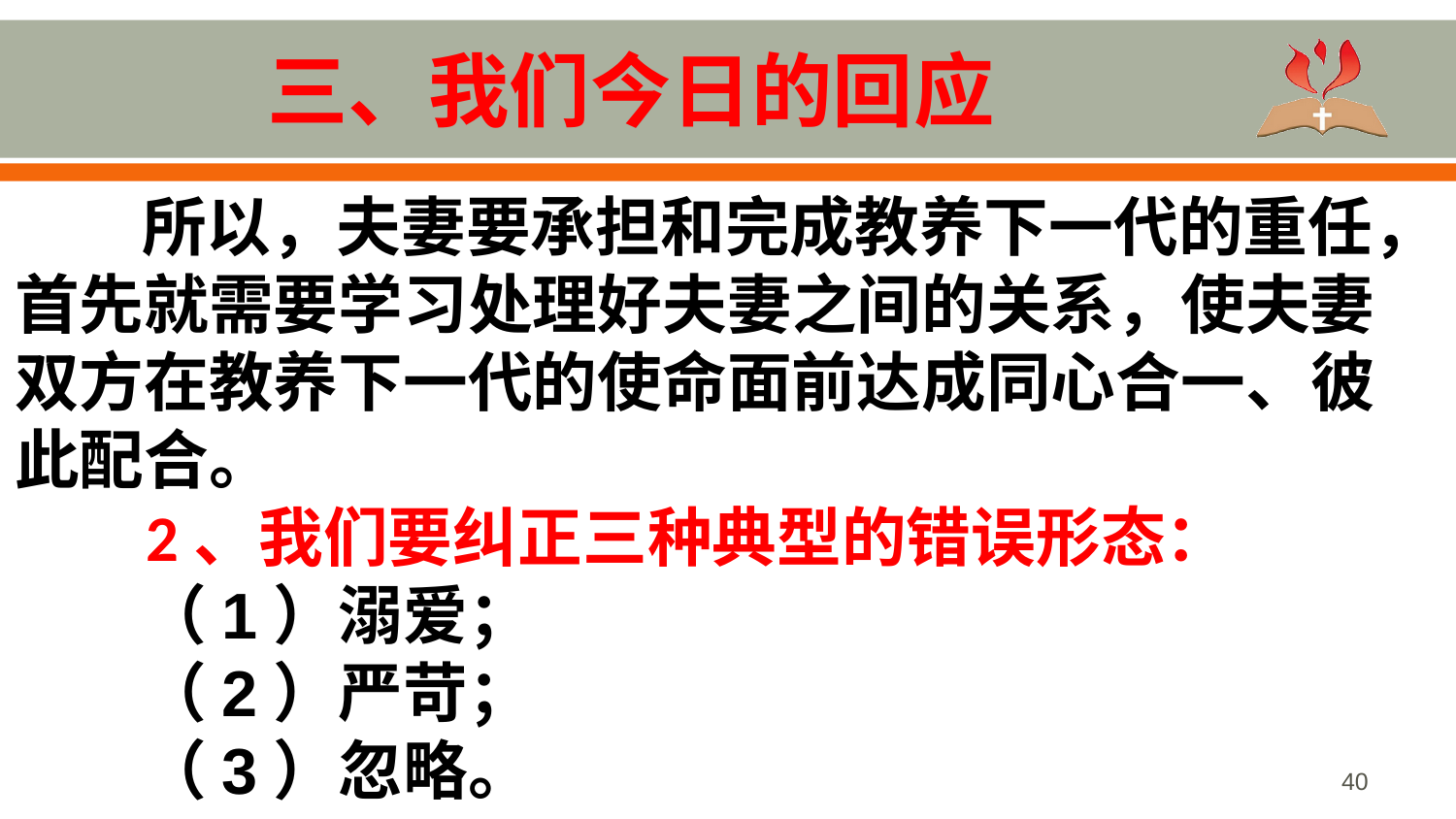

# 三、我们今日的回应
所以，夫妻要承担和完成教养下一代的重任，首先就需要学习处理好夫妻之间的关系，使夫妻双方在教养下一代的使命面前达成同心合一、彼此配合。
         2、我们要纠正三种典型的错误形态：
（1）溺爱；
（2）严苛；
（3）忽略。

40